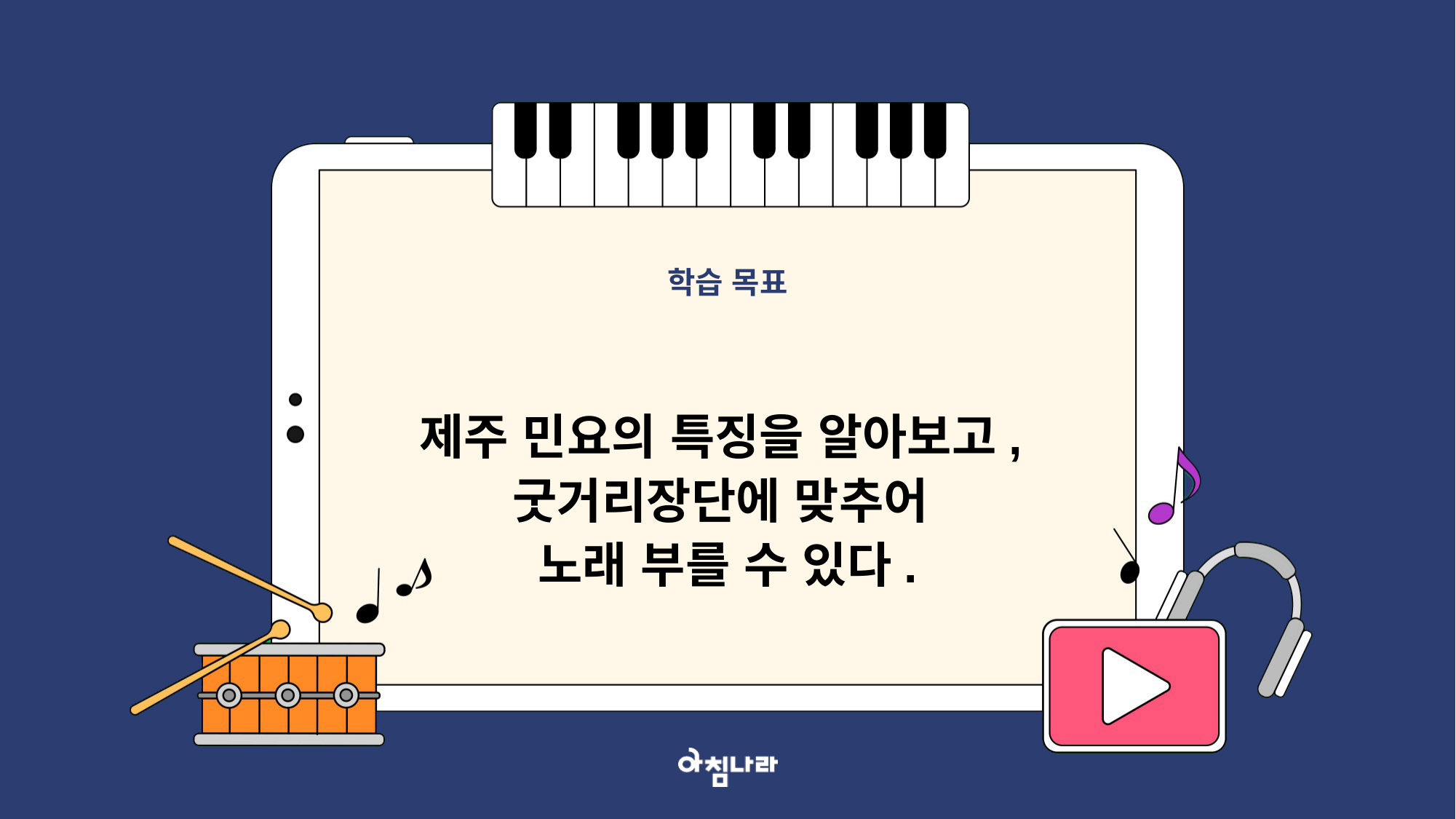

학습 목표
제주 민요의 특징을 알아보고,
굿거리장단에 맞추어
노래 부를 수 있다.